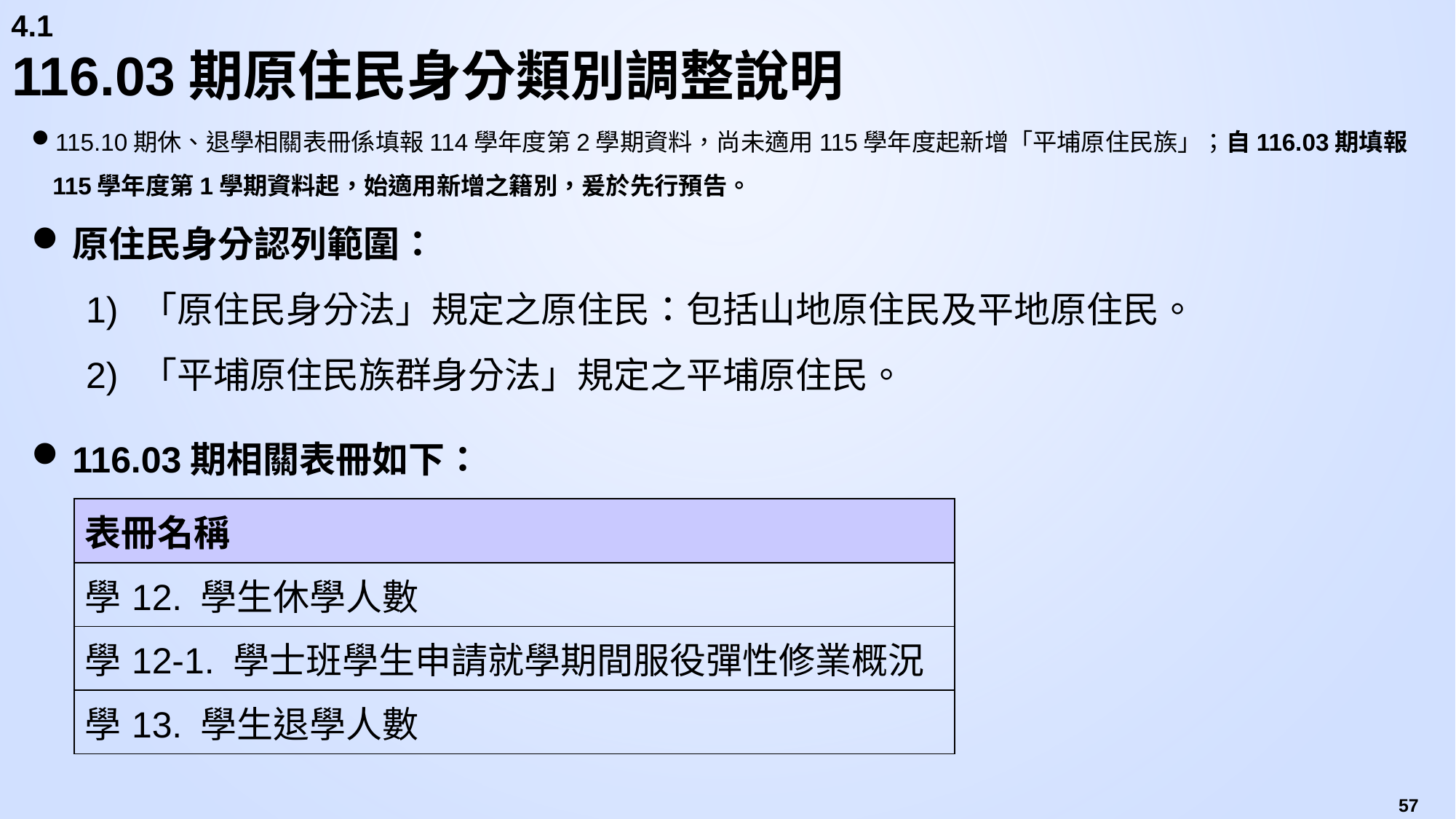

4.1
# 116.03期原住民身分類別調整說明

115.10期休、退學相關表冊係填報114學年度第2學期資料，尚未適用115學年度起新增「平埔原住民族」；自116.03期填報115學年度第1學期資料起，始適用新增之籍別，爰於先行預告。
原住民身分認列範圍：
「原住民身分法」規定之原住民：包括山地原住民及平地原住民。
「平埔原住民族群身分法」規定之平埔原住民。
116.03期相關表冊如下：
| 表冊名稱 |
| --- |
| 學12. 學生休學人數 |
| 學12-1. 學士班學生申請就學期間服役彈性修業概況 |
| 學13. 學生退學人數 |